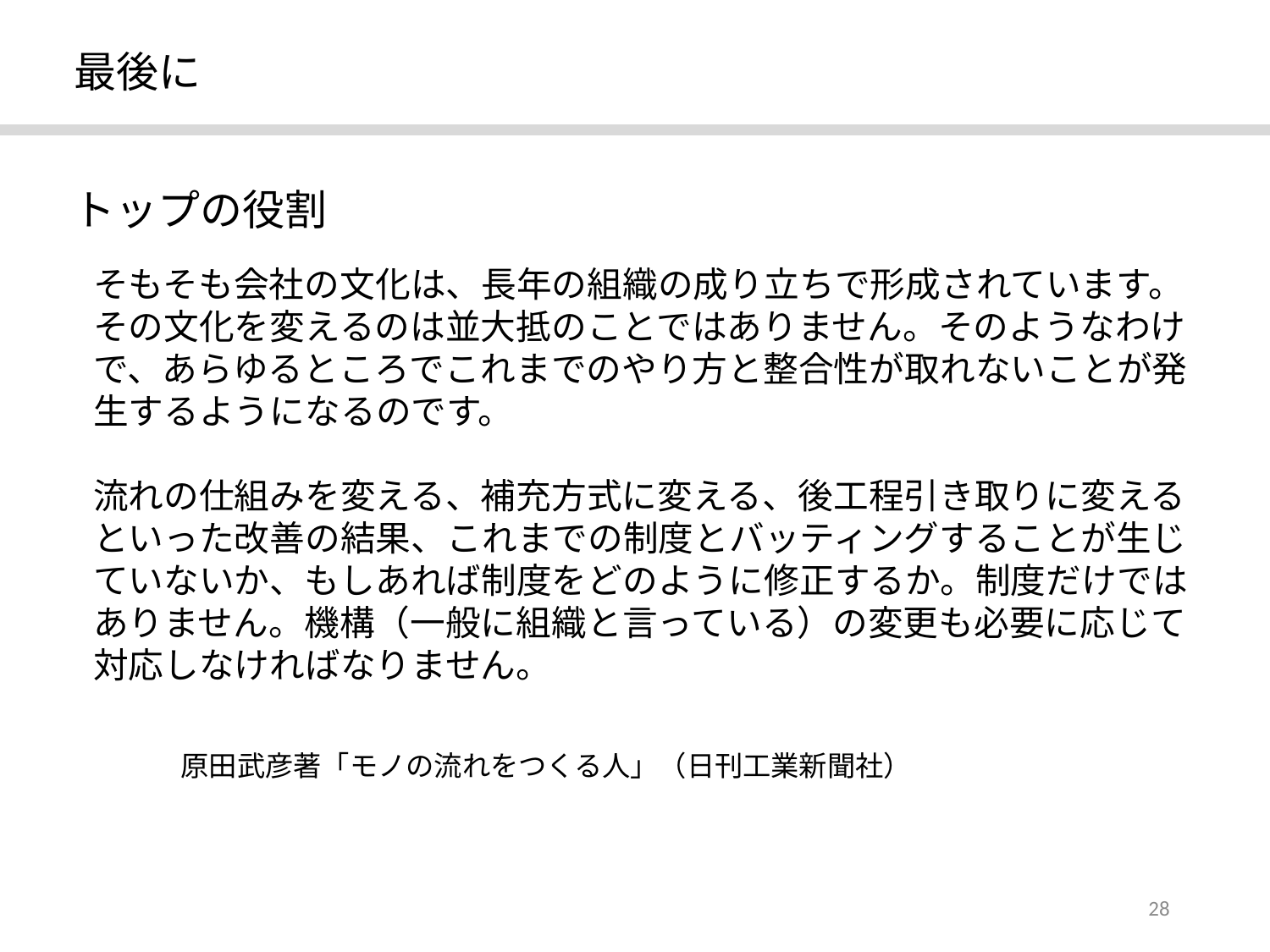

最後に
トップの役割
そもそも会社の文化は、長年の組織の成り立ちで形成されています。その文化を変えるのは並大抵のことではありません。そのようなわけで、あらゆるところでこれまでのやり方と整合性が取れないことが発生するようになるのです。

流れの仕組みを変える、補充方式に変える、後工程引き取りに変えるといった改善の結果、これまでの制度とバッティングすることが生じていないか、もしあれば制度をどのように修正するか。制度だけではありません。機構（一般に組織と言っている）の変更も必要に応じて対応しなければなりません。
原田武彦著「モノの流れをつくる人」（日刊工業新聞社）
28